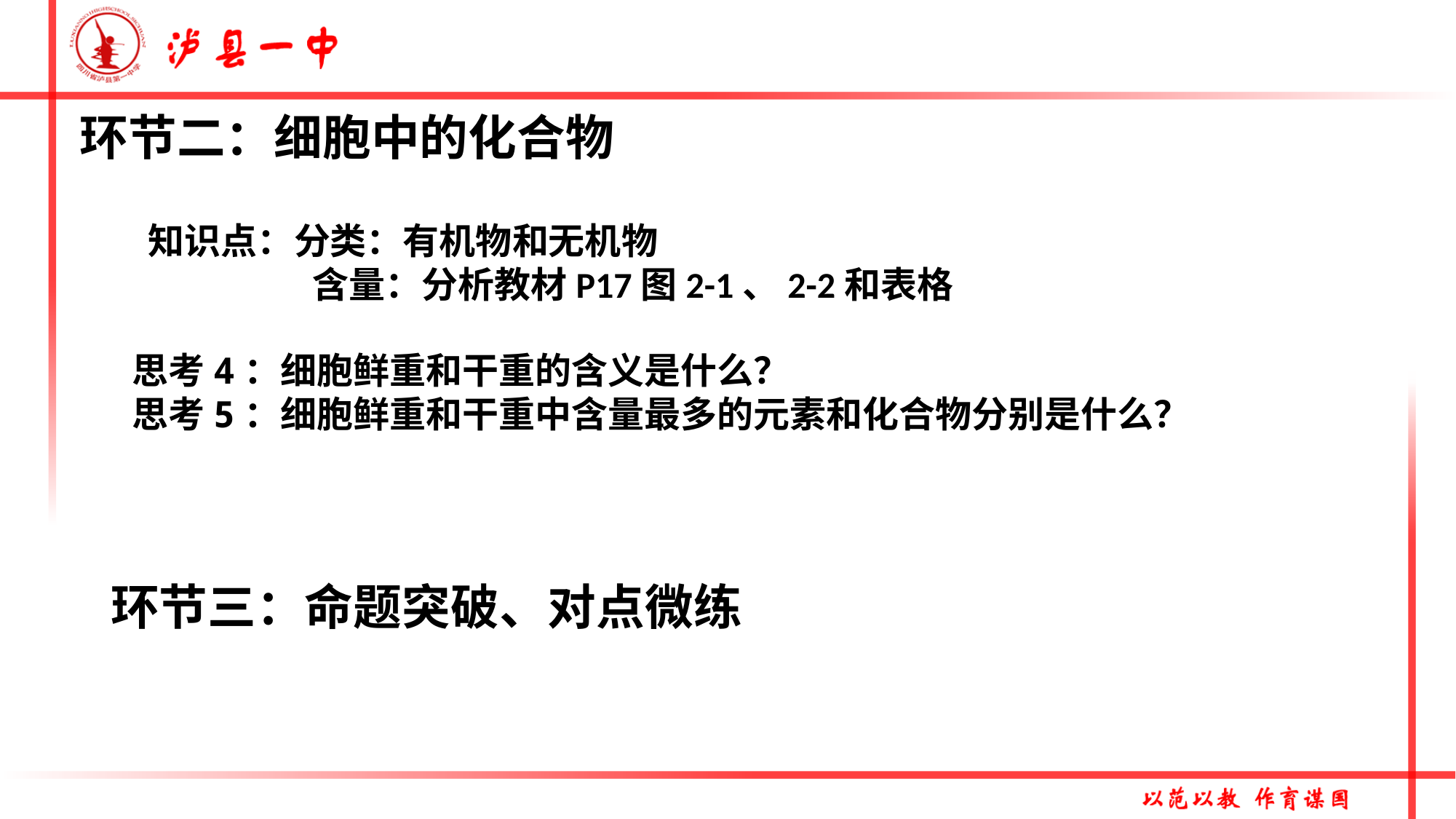

环节二：细胞中的化合物
知识点：分类：有机物和无机物
                   含量：分析教材P17图2-1、2-2和表格
思考4：细胞鲜重和干重的含义是什么？
思考5：细胞鲜重和干重中含量最多的元素和化合物分别是什么？
环节三：命题突破、对点微练